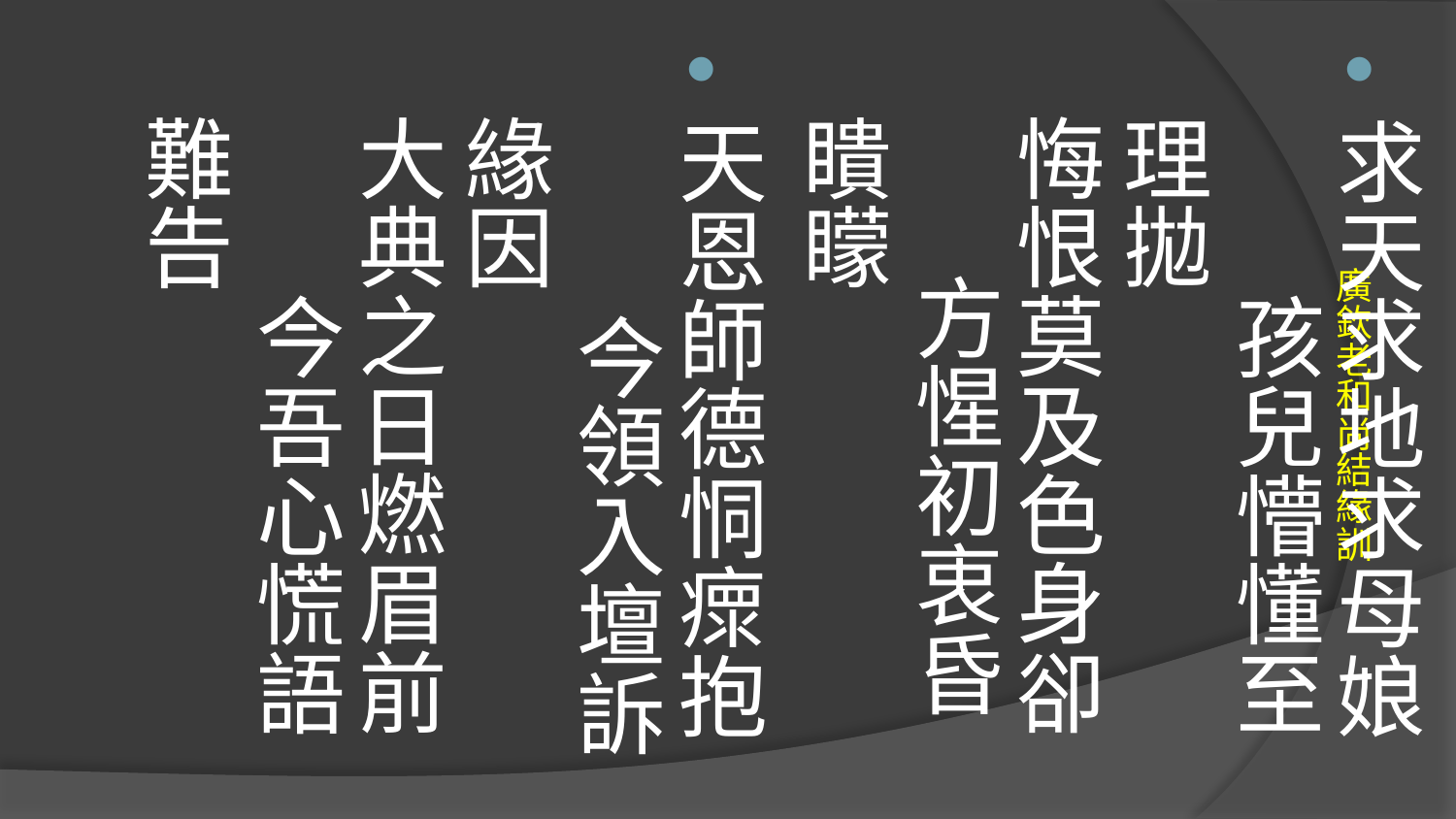

求天求地求母娘           孩兒懵懂至理拋
悔恨莫及色身卻          方惺初衷昏瞶矇
天恩師德恫瘝抱            今領入壇訴緣因
大典之日燃眉前           今吾心慌語難告
# 廣欽老和尚結緣訓